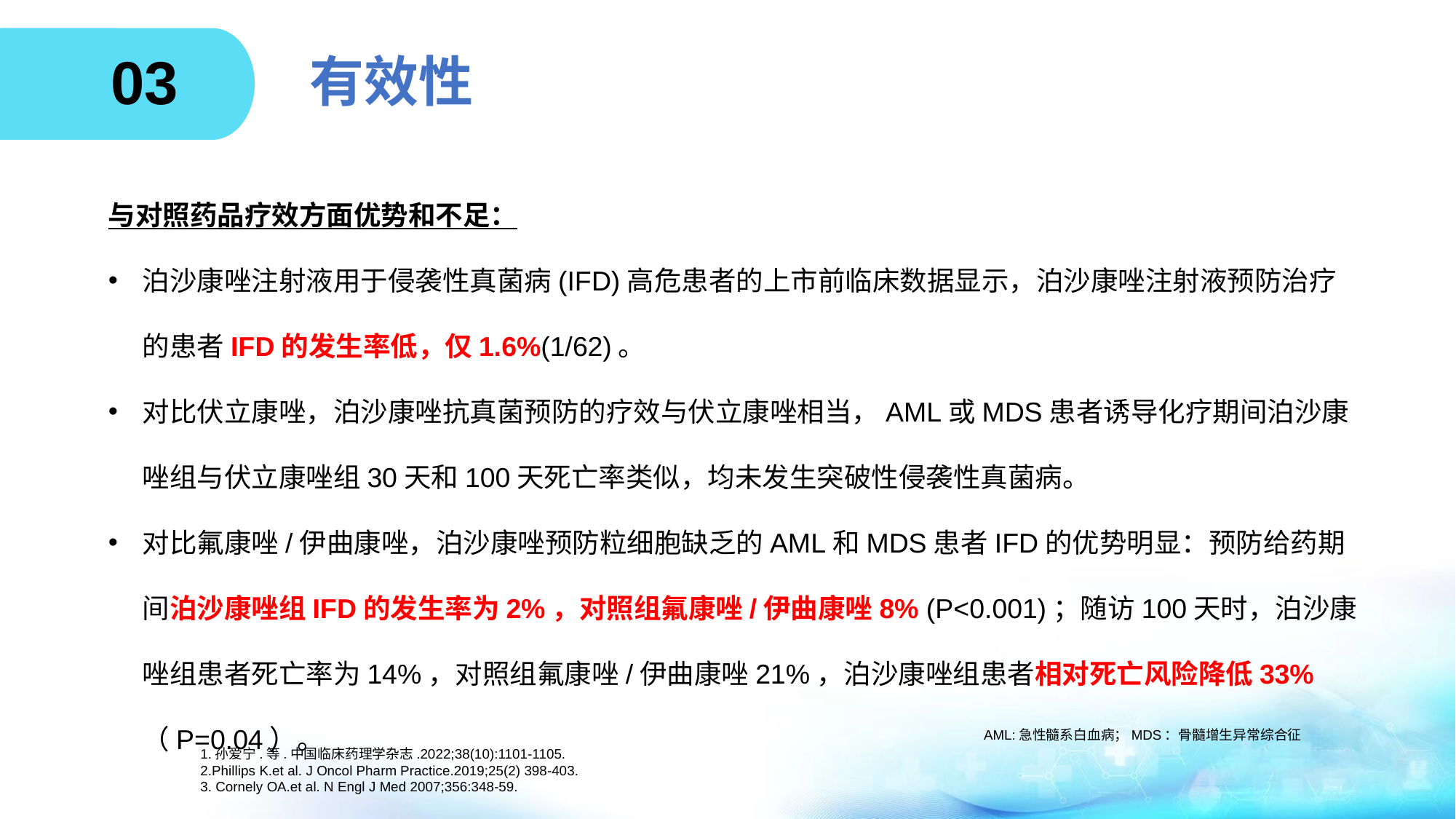

03
# 有效性
与对照药品疗效方面优势和不足：
泊沙康唑注射液用于侵袭性真菌病(IFD)高危患者的上市前临床数据显示，泊沙康唑注射液预防治疗的患者IFD的发生率低，仅1.6%(1/62)。
对比伏立康唑，泊沙康唑抗真菌预防的疗效与伏立康唑相当，AML或MDS患者诱导化疗期间泊沙康唑组与伏立康唑组30天和100天死亡率类似，均未发生突破性侵袭性真菌病。
对比氟康唑/伊曲康唑，泊沙康唑预防粒细胞缺乏的AML和MDS患者IFD的优势明显：预防给药期间泊沙康唑组IFD的发生率为2%，对照组氟康唑/伊曲康唑8% (P<0.001)；随访100天时，泊沙康唑组患者死亡率为14%，对照组氟康唑/伊曲康唑21%，泊沙康唑组患者相对死亡风险降低33%（P=0.04）。
AML:急性髓系白血病；MDS：骨髓增生异常综合征
1.孙爱宁.等.中国临床药理学杂志.2022;38(10):1101-1105.
2.Phillips K.et al. J Oncol Pharm Practice.2019;25(2) 398-403.
3. Cornely OA.et al. N Engl J Med 2007;356:348-59.